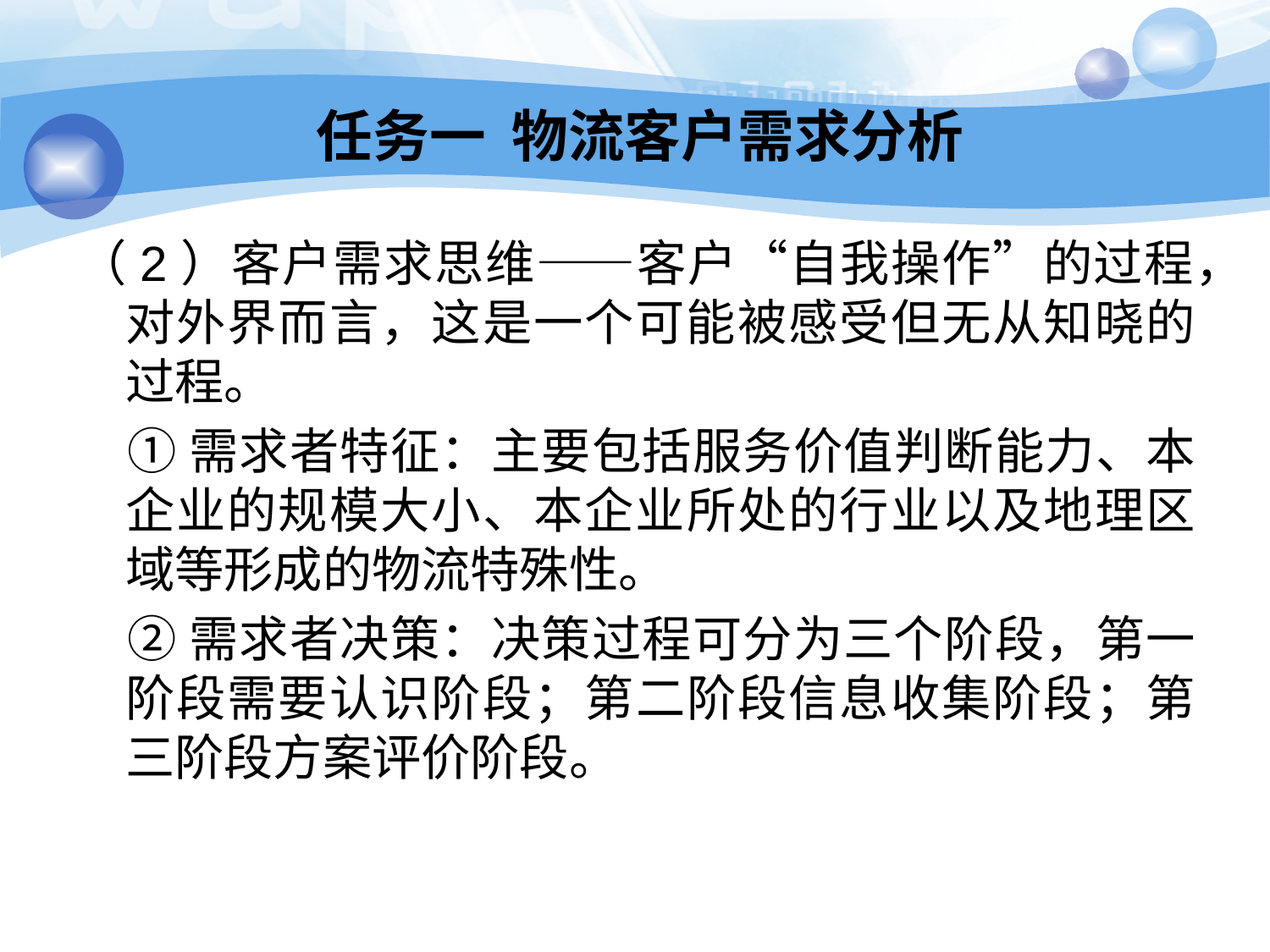

# 任务一  物流客户需求分析
（2）客户需求思维——客户“自我操作”的过程，对外界而言，这是一个可能被感受但无从知晓的过程。
    ①需求者特征：主要包括服务价值判断能力、本企业的规模大小、本企业所处的行业以及地理区域等形成的物流特殊性。
    ②需求者决策：决策过程可分为三个阶段，第一阶段需要认识阶段；第二阶段信息收集阶段；第三阶段方案评价阶段。